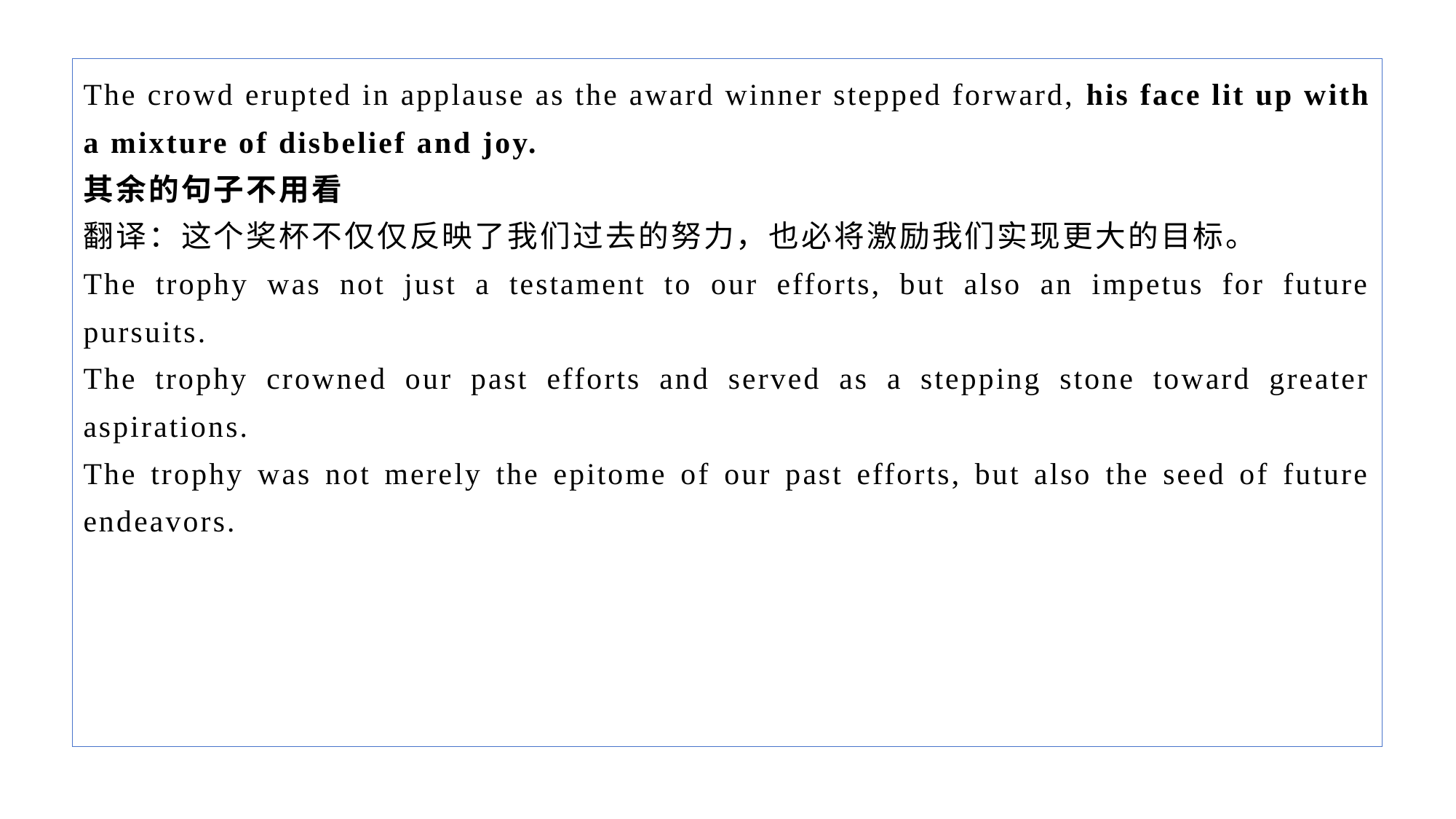

The crowd erupted in applause as the award winner stepped forward, his face lit up with a mixture of disbelief and joy.
其余的句子不用看
翻译：这个奖杯不仅仅反映了我们过去的努力，也必将激励我们实现更大的目标。
The trophy was not just a testament to our efforts, but also an impetus for future pursuits.
The trophy crowned our past efforts and served as a stepping stone toward greater aspirations.
The trophy was not merely the epitome of our past efforts, but also the seed of future endeavors.